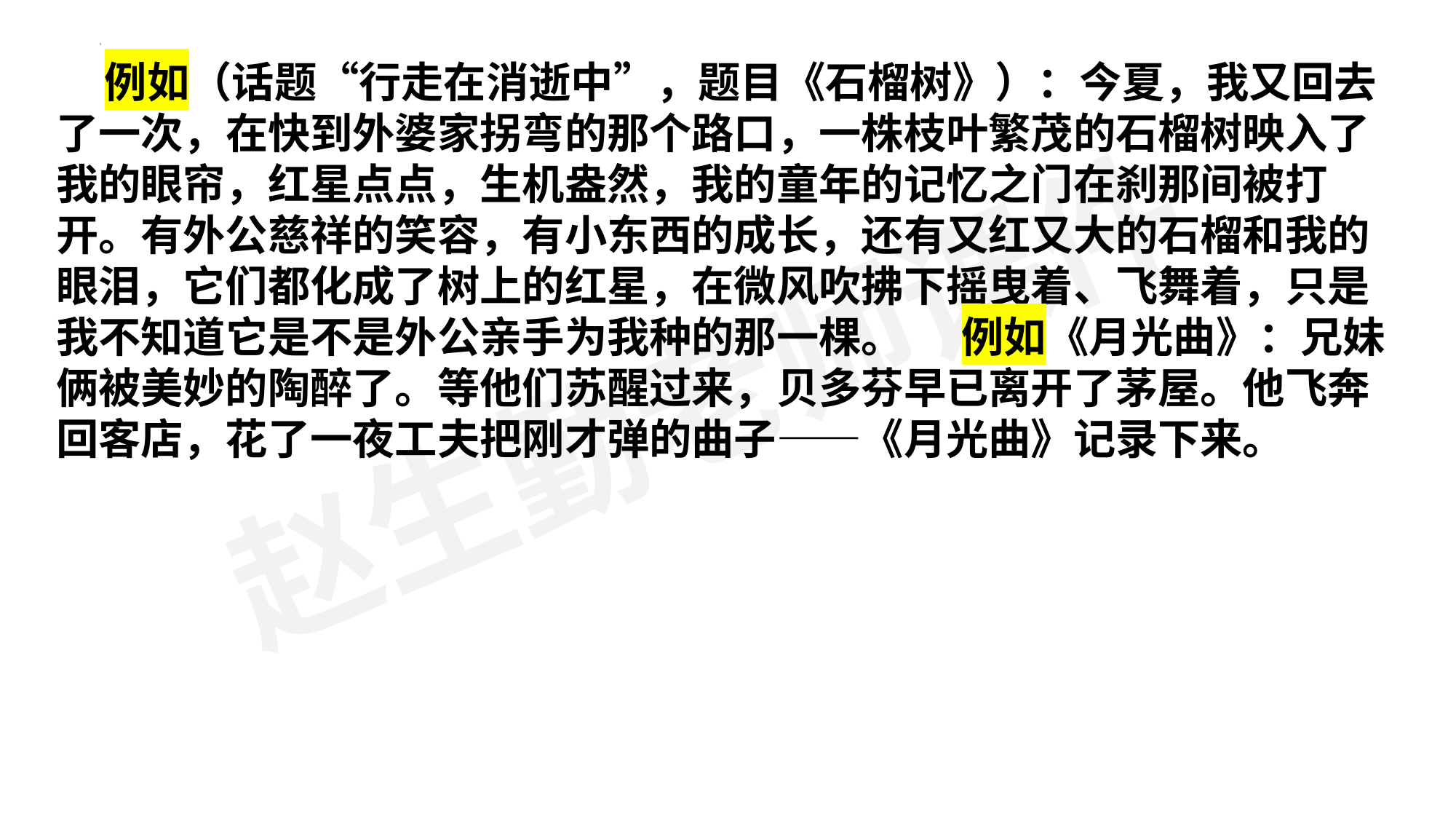

例如（话题“行走在消逝中”，题目《石榴树》）：今夏，我又回去了一次，在快到外婆家拐弯的那个路口，一株枝叶繁茂的石榴树映入了我的眼帘，红星点点，生机盎然，我的童年的记忆之门在刹那间被打开。有外公慈祥的笑容，有小东西的成长，还有又红又大的石榴和我的眼泪，它们都化成了树上的红星，在微风吹拂下摇曳着、飞舞着，只是我不知道它是不是外公亲手为我种的那一棵。      例如《月光曲》：兄妹俩被美妙的陶醉了。等他们苏醒过来，贝多芬早已离开了茅屋。他飞奔回客店，花了一夜工夫把刚才弹的曲子——《月光曲》记录下来。